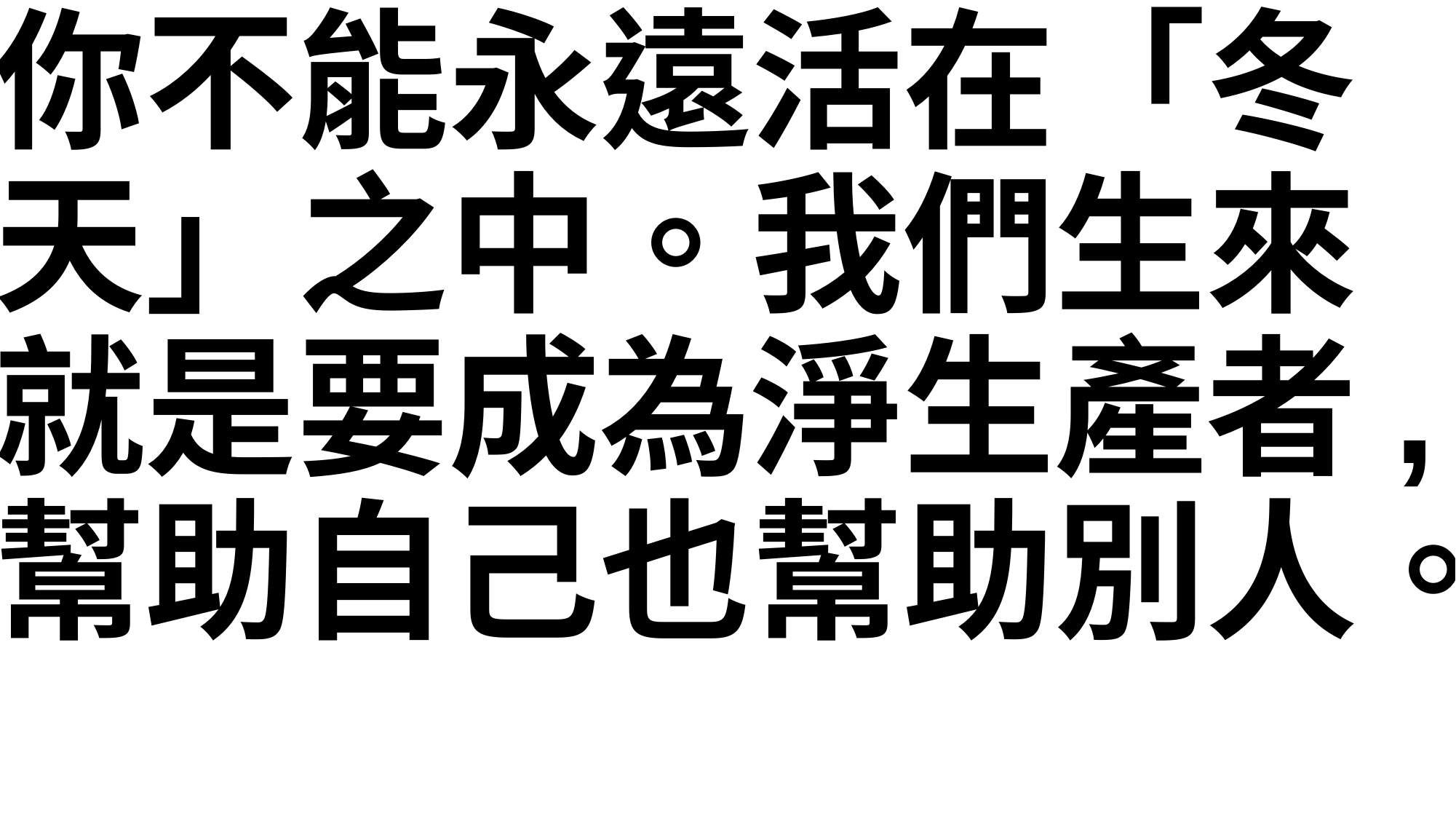

你不能永遠活在「冬天」之中。我們生來就是要成為淨生產者, 幫助自己也幫助別人。